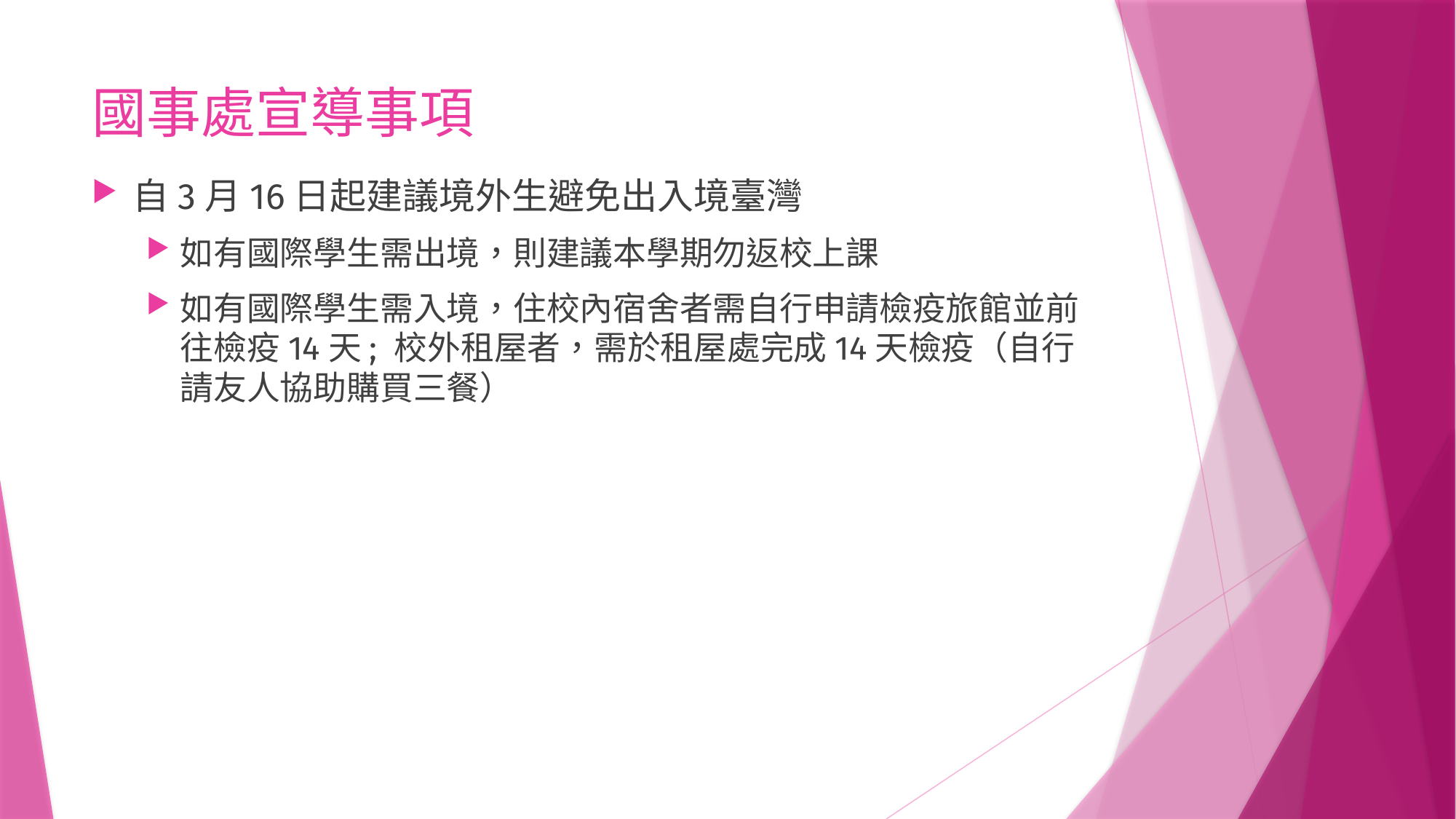

# 國事處宣導事項
自3月16日起建議境外生避免出入境臺灣
如有國際學生需出境，則建議本學期勿返校上課
如有國際學生需入境，住校內宿舍者需自行申請檢疫旅館並前往檢疫14天; 校外租屋者，需於租屋處完成14天檢疫（自行請友人協助購買三餐）